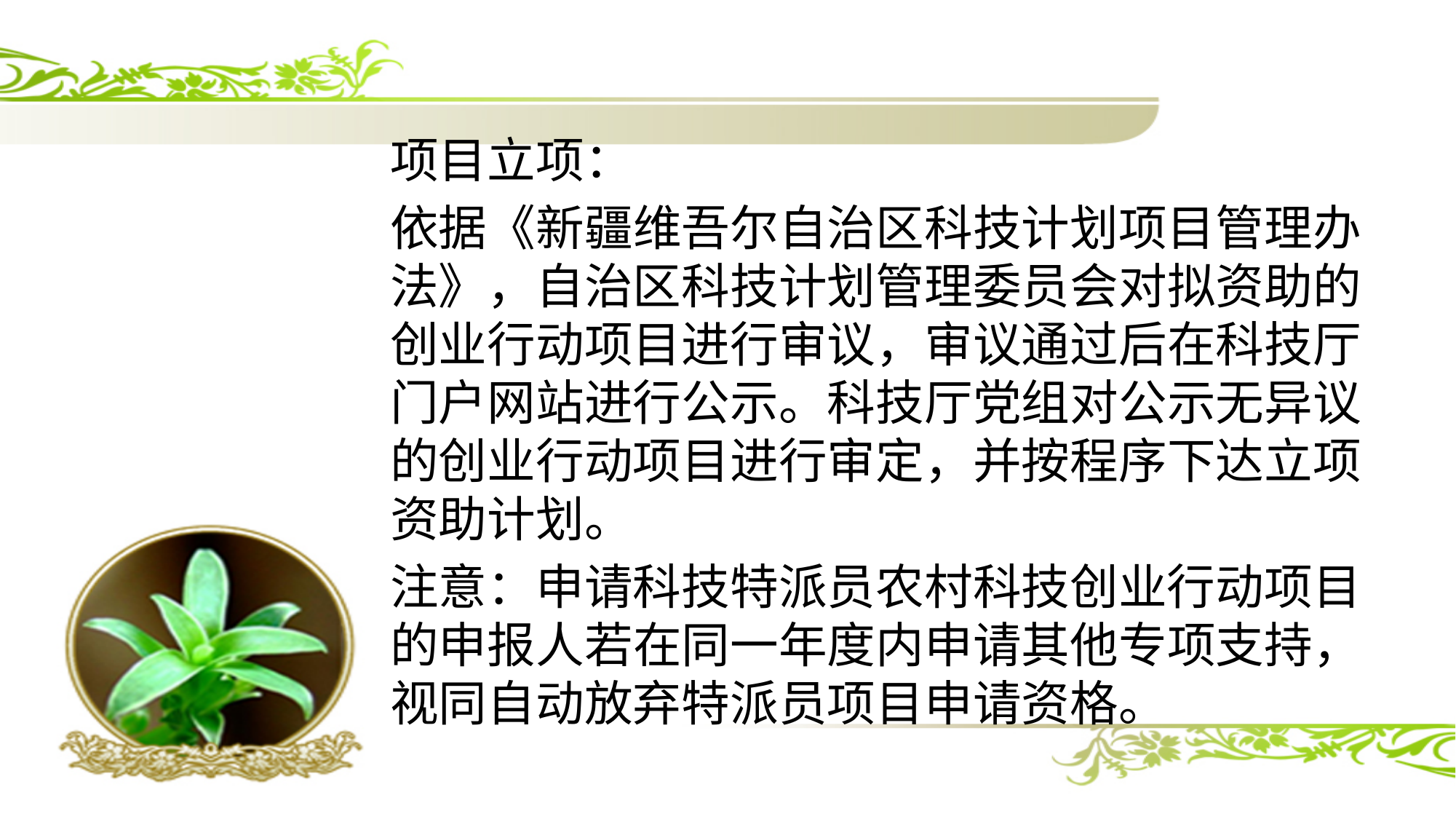

项目立项：
依据《新疆维吾尔自治区科技计划项目管理办法》，自治区科技计划管理委员会对拟资助的创业行动项目进行审议，审议通过后在科技厅门户网站进行公示。科技厅党组对公示无异议的创业行动项目进行审定，并按程序下达立项资助计划。
注意：申请科技特派员农村科技创业行动项目的申报人若在同一年度内申请其他专项支持，视同自动放弃特派员项目申请资格。